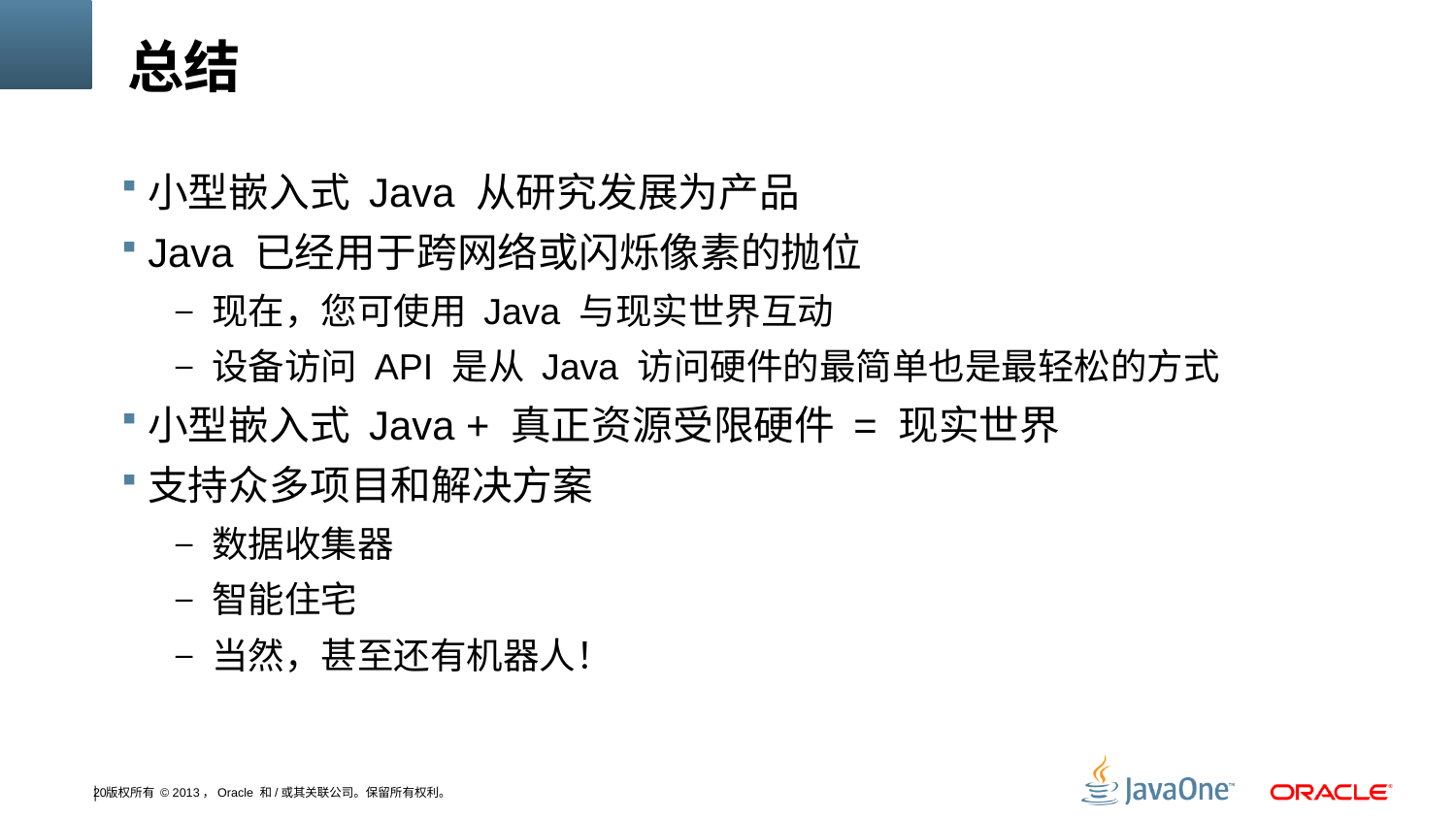

# 总结

小型嵌入式 Java 从研究发展为产品
Java 已经用于跨网络或闪烁像素的抛位
现在，您可使用 Java 与现实世界互动
设备访问 API 是从 Java 访问硬件的最简单也是最轻松的方式
小型嵌入式 Java + 真正资源受限硬件 = 现实世界
支持众多项目和解决方案
数据收集器
智能住宅
当然，甚至还有机器人！